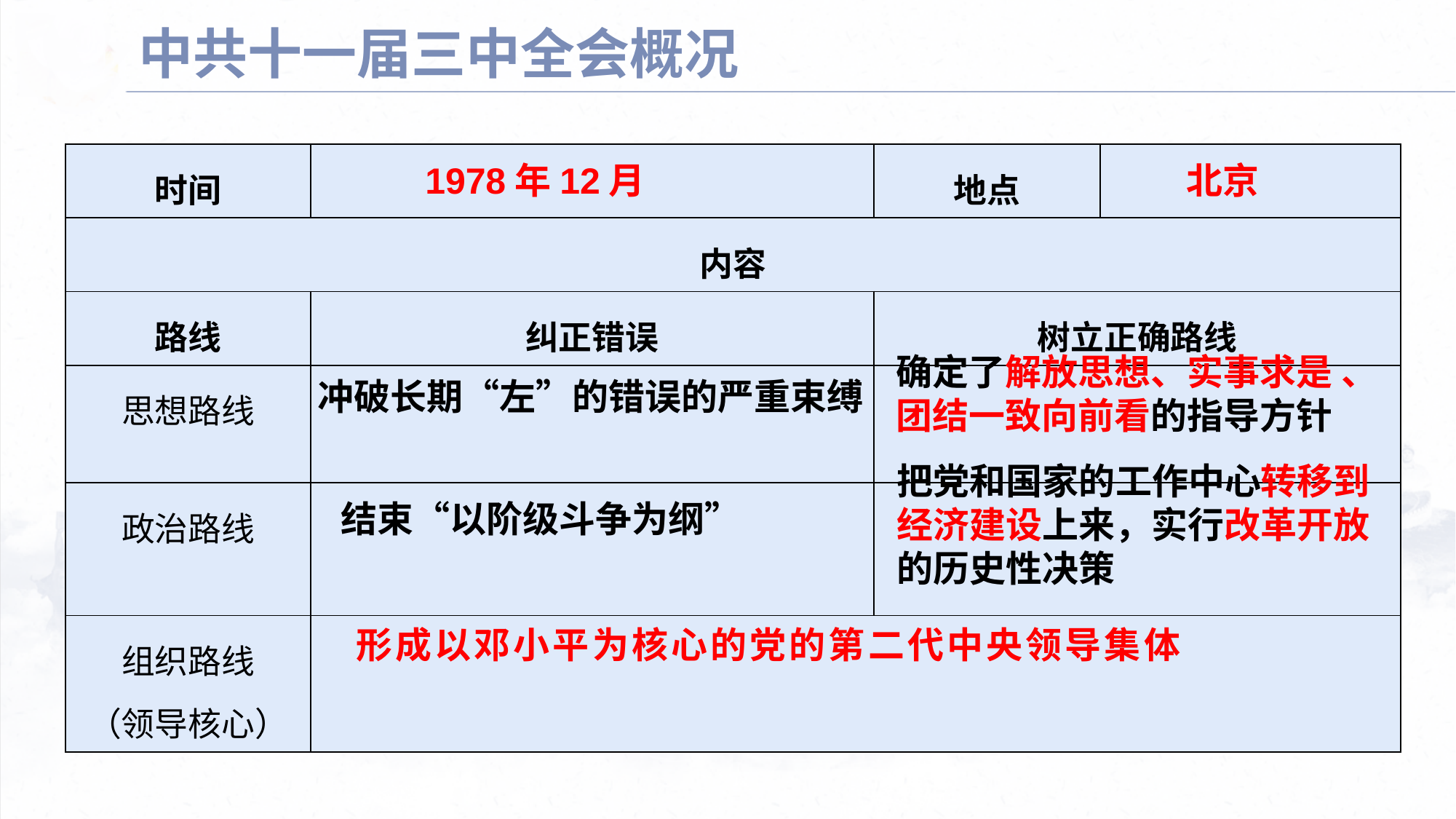

中共十一届三中全会概况
| 时间 |  | 地点 |  |
| --- | --- | --- | --- |
| 内容 |  |  |  |
| 路线 | 纠正错误 | 树立正确路线 |  |
| 思想路线 |  |  |  |
| 政治路线 |  |  |  |
| 组织路线 （领导核心） |  |  |  |
1978年12月
北京
确定了解放思想、实事求是 、团结一致向前看的指导方针
冲破长期“左”的错误的严重束缚
把党和国家的工作中心转移到经济建设上来，实行改革开放的历史性决策
结束“以阶级斗争为纲”
形成以邓小平为核心的党的第二代中央领导集体